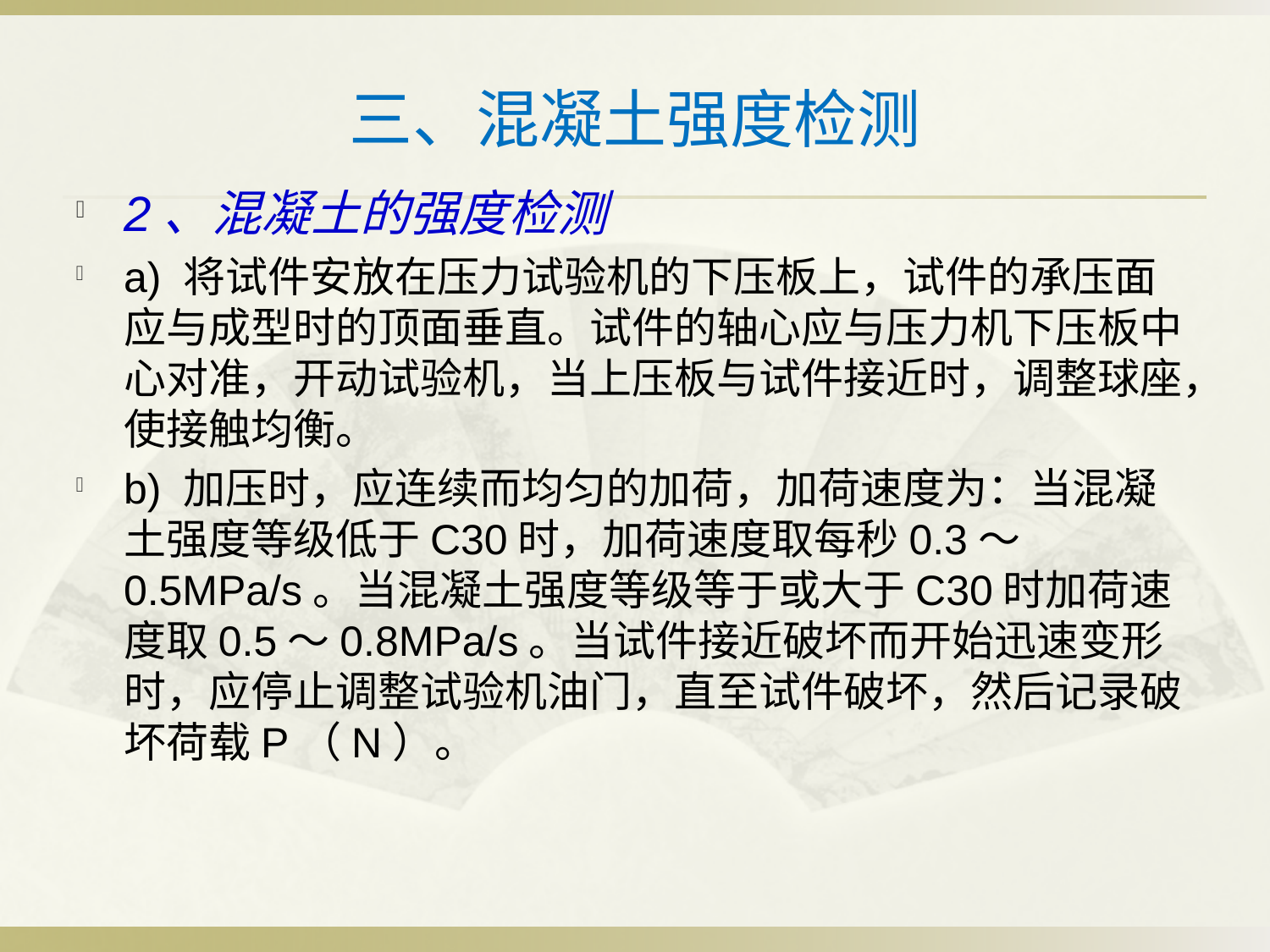

# 三、混凝土强度检测
2、混凝土的强度检测
a) 将试件安放在压力试验机的下压板上，试件的承压面应与成型时的顶面垂直。试件的轴心应与压力机下压板中心对准，开动试验机，当上压板与试件接近时，调整球座，使接触均衡。
b) 加压时，应连续而均匀的加荷，加荷速度为：当混凝土强度等级低于C30时，加荷速度取每秒0.3～0.5MPa/s。当混凝土强度等级等于或大于C30时加荷速度取0.5～0.8MPa/s。当试件接近破坏而开始迅速变形时，应停止调整试验机油门，直至试件破坏，然后记录破坏荷载P（N）。